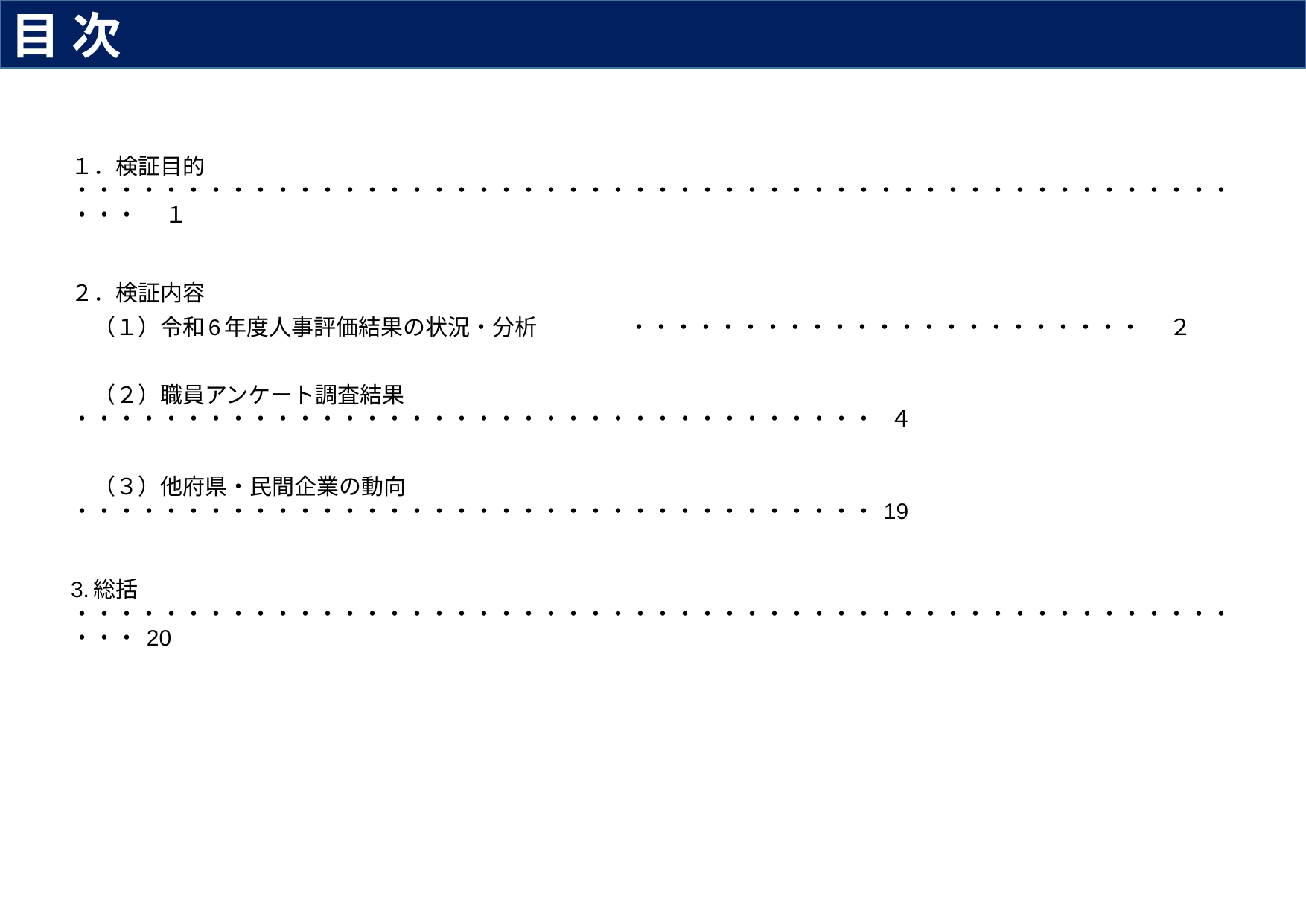

目 次
１．検証目的	・・・・・・・・・・・・・・・・・・・・・・・・・・・・・・・・・・・・・・・・・・・・・・・・・・・・・・・　 １

２．検証内容
　（１）令和6年度人事評価結果の状況・分析	      　　・・・・・・・・・・・・・・・・・・・・・・・　 ２

　（２）職員アンケート調査結果	・・・・・・・・・・・・・・・・・・・・・・・・・・・・・・・・・・・・   ４

　（３）他府県・民間企業の動向　	・・・・・・・・・・・・・・・・・・・・・・・・・・・・・・・・・・・・ 19

3.総括		・・・・・・・・・・・・・・・・・・・・・・・・・・・・・・・・・・・・・・・・・・・・・・・・・・・・・・・ 20